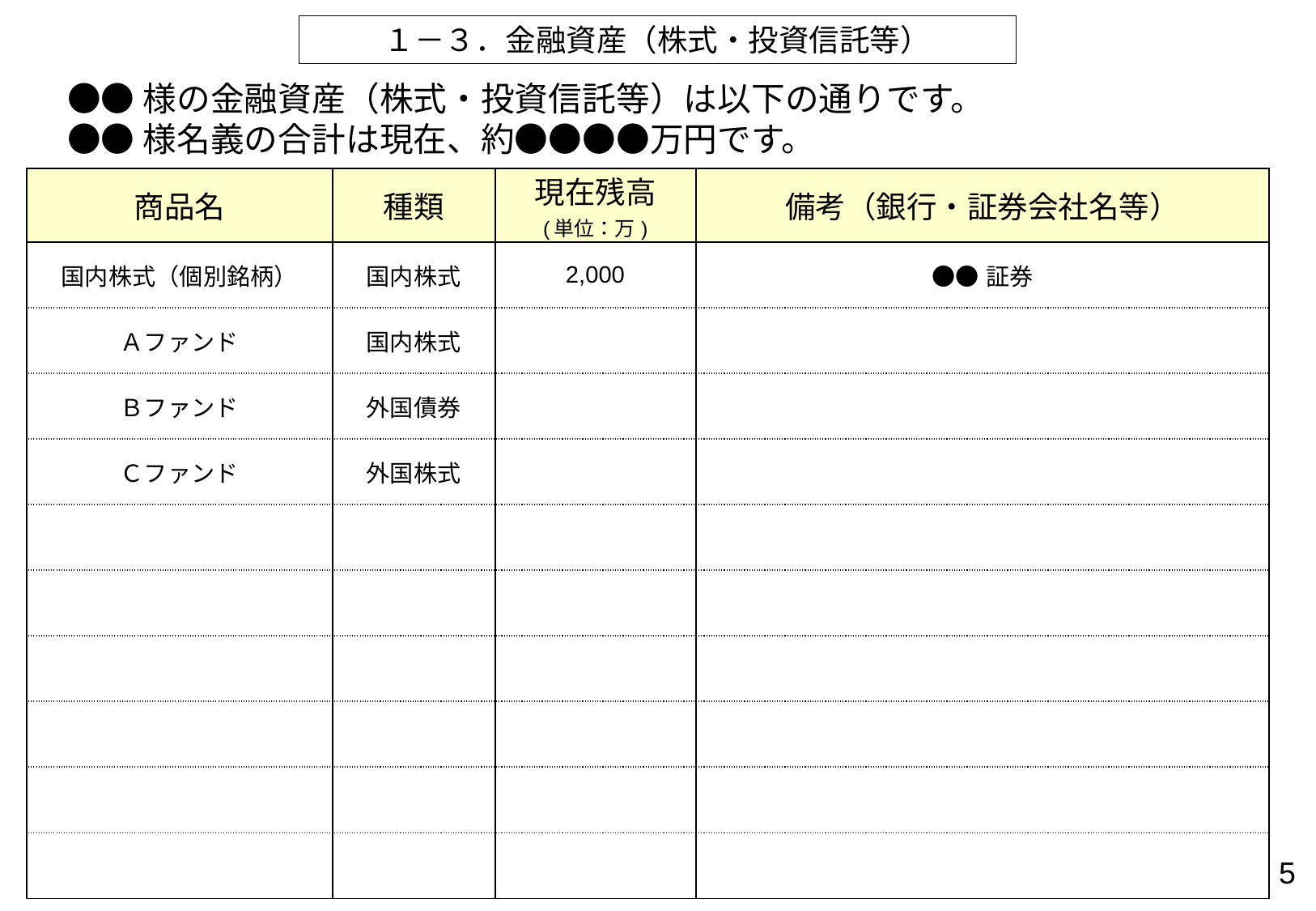

１－３．金融資産（株式・投資信託等）
●●様の金融資産（株式・投資信託等）は以下の通りです。
●●様名義の合計は現在、約●●●●万円です。
| 商品名 | 種類 | 現在残高 (単位：万) | 備考（銀行・証券会社名等） |
| --- | --- | --- | --- |
| 国内株式（個別銘柄） | 国内株式 | 2,000 | ●●証券 |
| Ａファンド | 国内株式 |  |  |
| Ｂファンド | 外国債券 |  |  |
| Ｃファンド | 外国株式 |  |  |
|  |  |  |  |
|  |  |  |  |
|  |  |  |  |
|  |  |  |  |
|  |  |  |  |
|  |  |  |  |
5